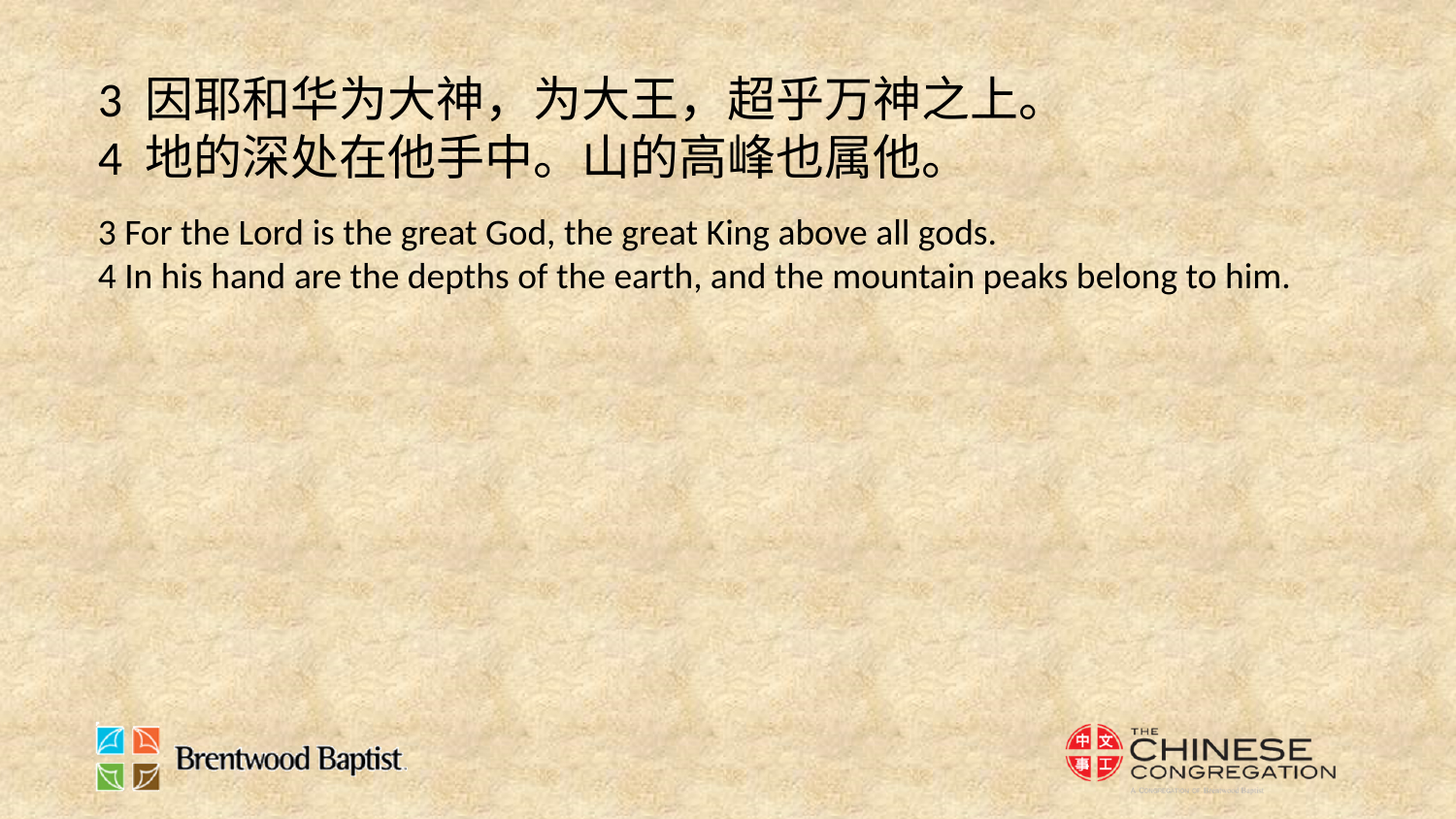

3 因耶和华为大神，为大王，超乎万神之上。
4 地的深处在他手中。山的高峰也属他。

3 For the Lord is the great God, the great King above all gods.
4 In his hand are the depths of the earth, and the mountain peaks belong to him.